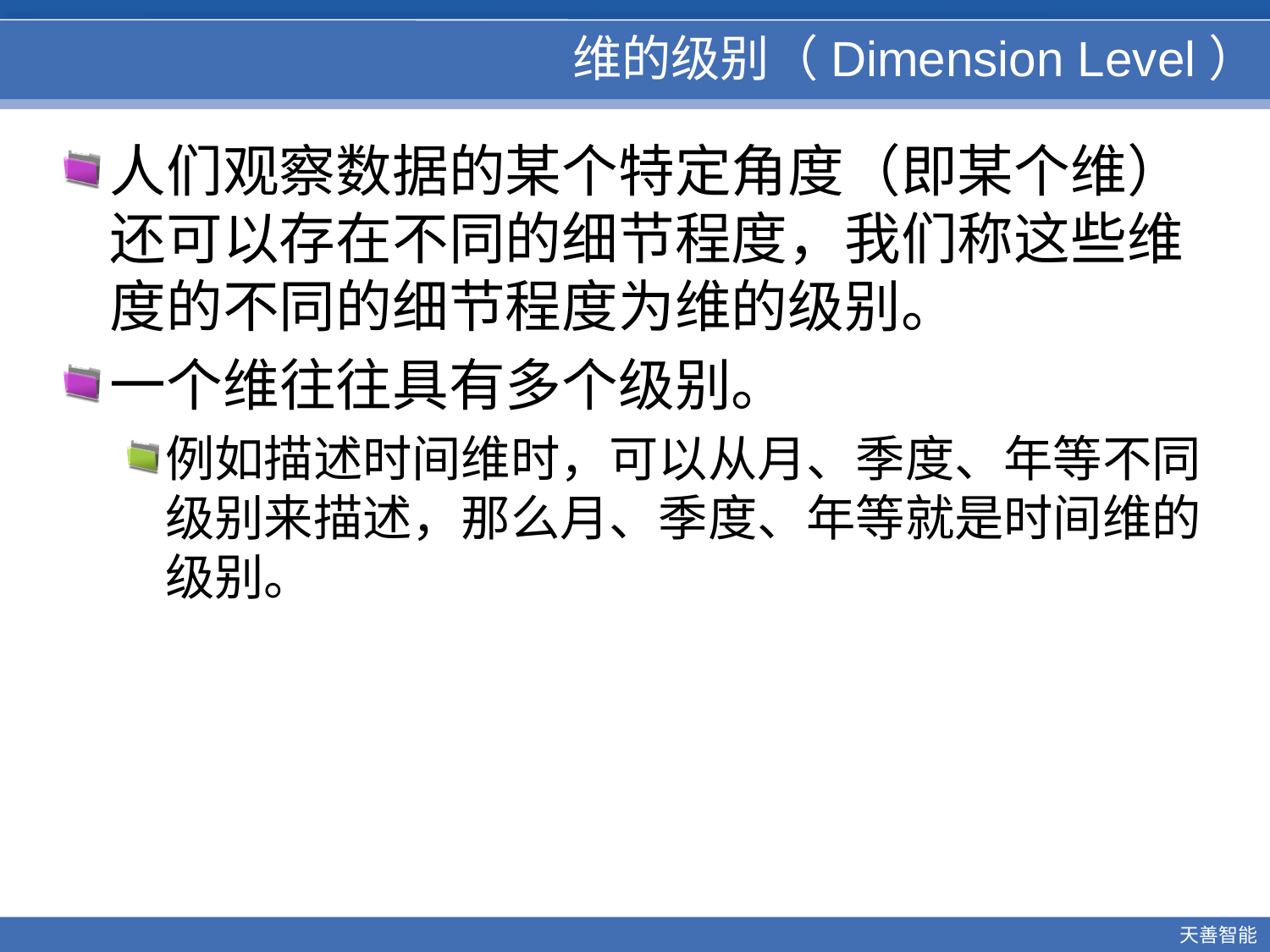

# 维的级别（Dimension Level）
人们观察数据的某个特定角度（即某个维）还可以存在不同的细节程度，我们称这些维度的不同的细节程度为维的级别。
一个维往往具有多个级别。
例如描述时间维时，可以从月、季度、年等不同级别来描述，那么月、季度、年等就是时间维的级别。